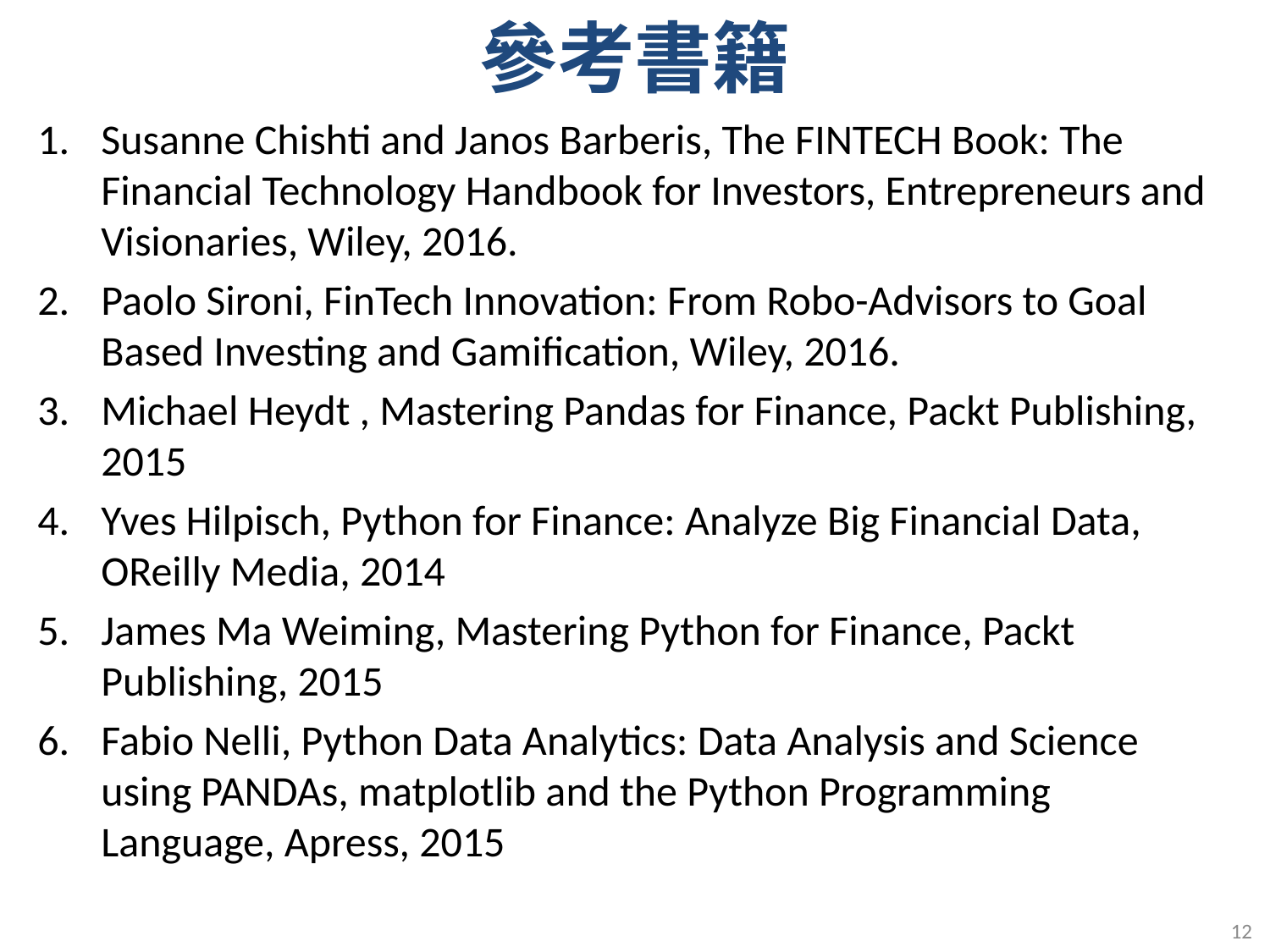

# 參考書籍
Susanne Chishti and Janos Barberis, The FINTECH Book: The Financial Technology Handbook for Investors, Entrepreneurs and Visionaries, Wiley, 2016.
Paolo Sironi, FinTech Innovation: From Robo-Advisors to Goal Based Investing and Gamification, Wiley, 2016.
Michael Heydt , Mastering Pandas for Finance, Packt Publishing, 2015
Yves Hilpisch, Python for Finance: Analyze Big Financial Data, OReilly Media, 2014
James Ma Weiming, Mastering Python for Finance, Packt Publishing, 2015
Fabio Nelli, Python Data Analytics: Data Analysis and Science using PANDAs, matplotlib and the Python Programming Language, Apress, 2015
12